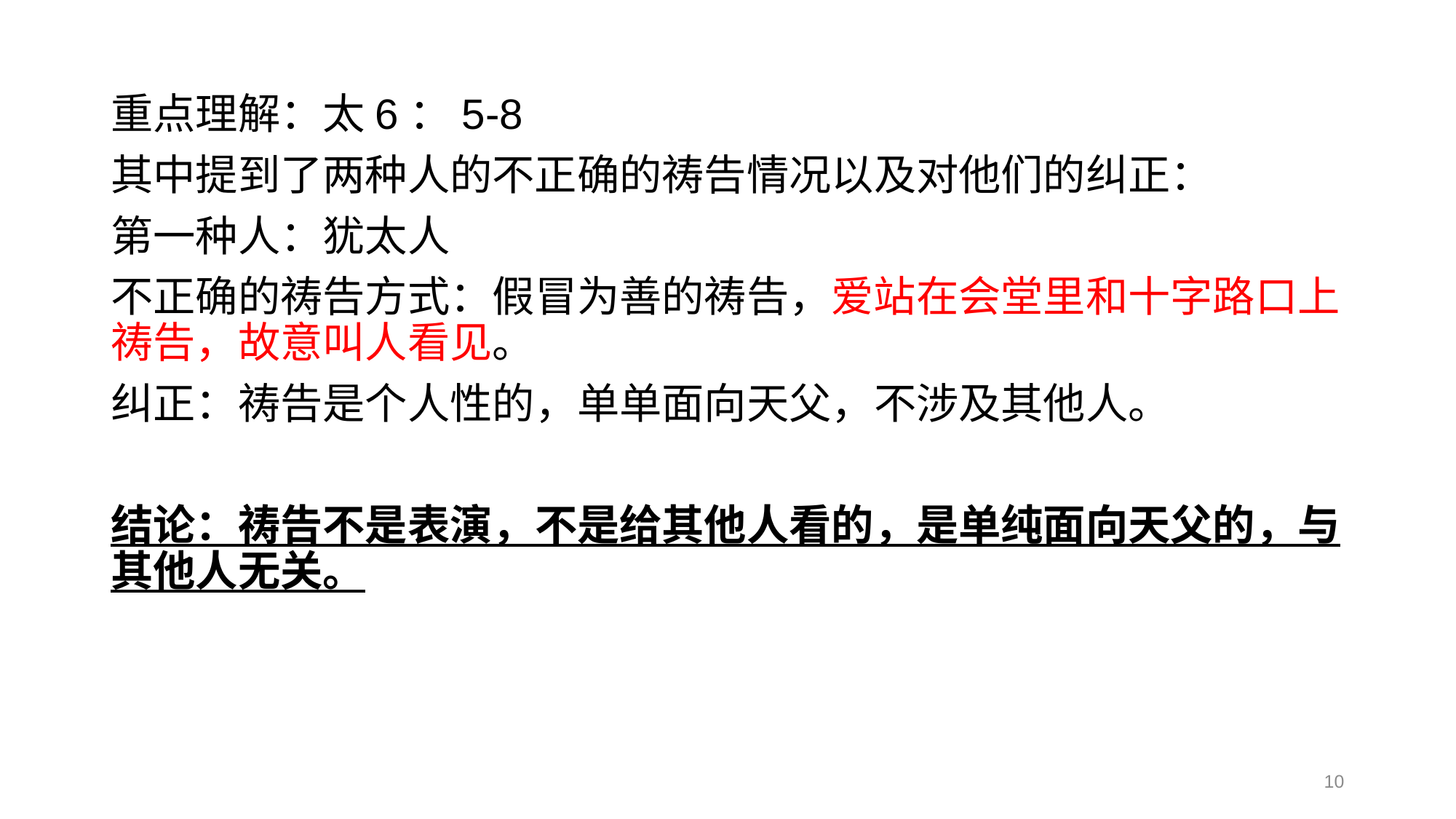

重点理解：太6：5-8
其中提到了两种人的不正确的祷告情况以及对他们的纠正：
第一种人：犹太人
不正确的祷告方式：假冒为善的祷告，爱站在会堂里和十字路口上祷告，故意叫人看见。
纠正：祷告是个人性的，单单面向天父，不涉及其他人。

结论：祷告不是表演，不是给其他人看的，是单纯面向天父的，与其他人无关。

10